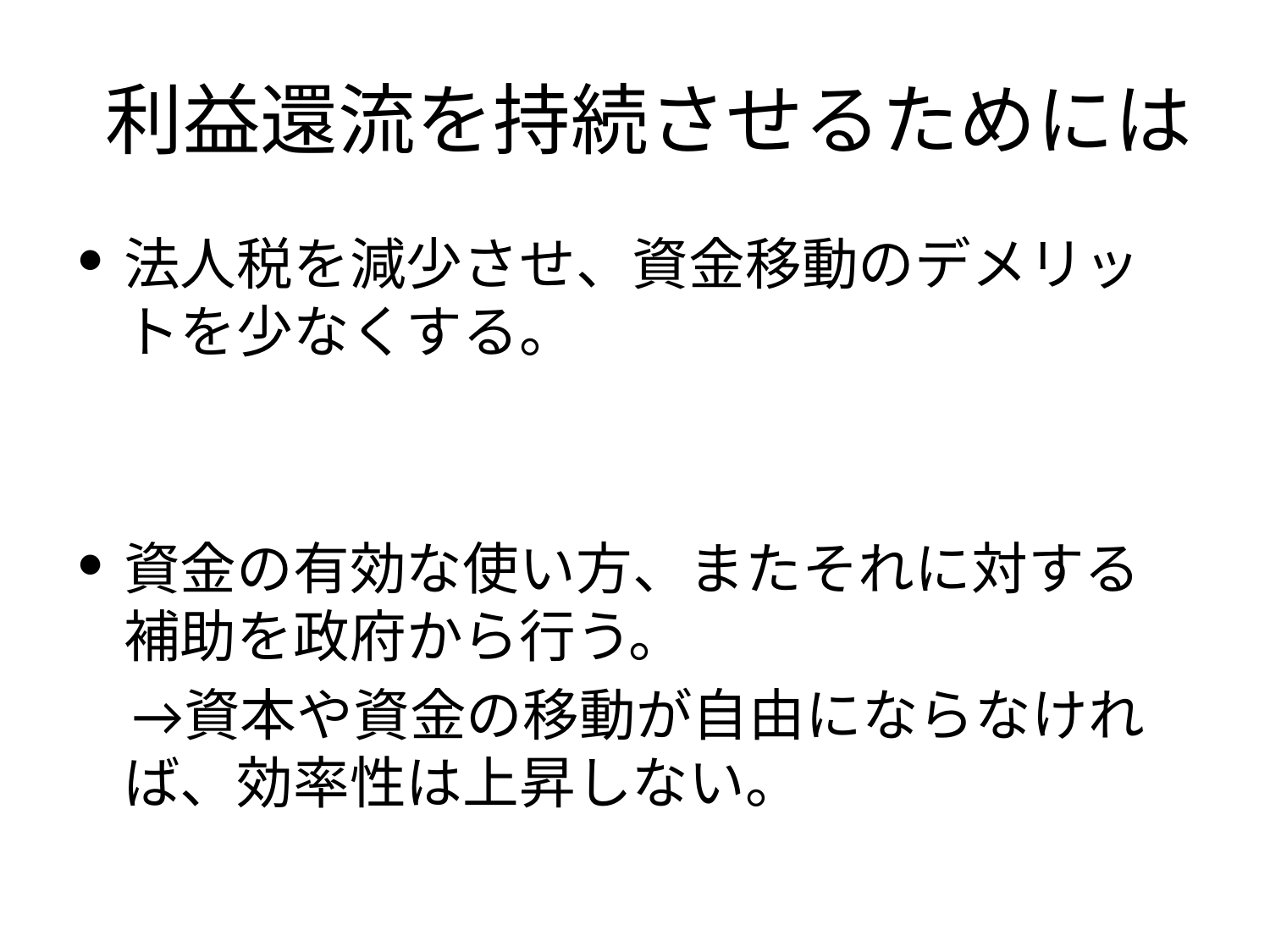

# 利益還流を持続させるためには
法人税を減少させ、資金移動のデメリットを少なくする。

資金の有効な使い方、またそれに対する補助を政府から行う。
　→資本や資金の移動が自由にならなければ、効率性は上昇しない。